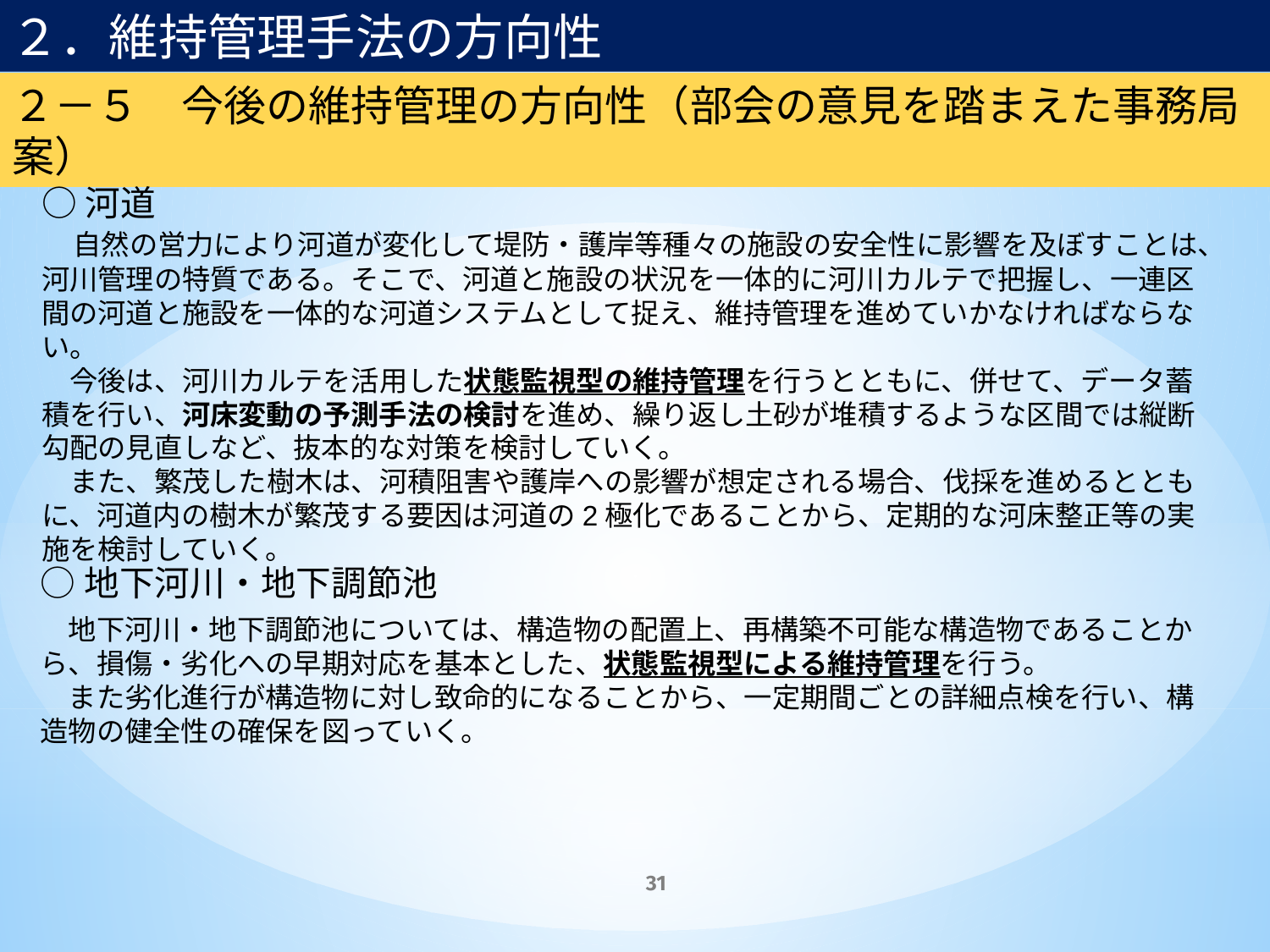

２．維持管理手法の方向性
２－５　今後の維持管理の方向性（部会の意見を踏まえた事務局案）
≪修正箇所≫
問題点、課題を追記
○河道
　自然の営力により河道が変化して堤防・護岸等種々の施設の安全性に影響を及ぼすことは、河川管理の特質である。そこで、河道と施設の状況を一体的に河川カルテで把握し、一連区間の河道と施設を一体的な河道システムとして捉え、維持管理を進めていかなければならない。
　今後は、河川カルテを活用した状態監視型の維持管理を行うとともに、併せて、データ蓄積を行い、河床変動の予測手法の検討を進め、繰り返し土砂が堆積するような区間では縦断勾配の見直しなど、抜本的な対策を検討していく。
　また、繁茂した樹木は、河積阻害や護岸への影響が想定される場合、伐採を進めるとともに、河道内の樹木が繁茂する要因は河道の2極化であることから、定期的な河床整正等の実施を検討していく。

⇒　【問題点】最適な維持管理手法が不知
【課題】・傾向管理による劣化予測ができる施設の選定
　　　　　・状態監視型であっても、順応型維持管理として、半予測計画型の
　　　　　維持管理の可能性はないかの判断

○地下河川・地下調節池

　地下河川・地下調節池については、構造物の配置上、再構築不可能な構造物であることから、損傷・劣化への早期対応を基本とした、状態監視型による維持管理を行う。
　また劣化進行が構造物に対し致命的になることから、一定期間ごとの詳細点検を行い、構造物の健全性の確保を図っていく。
31